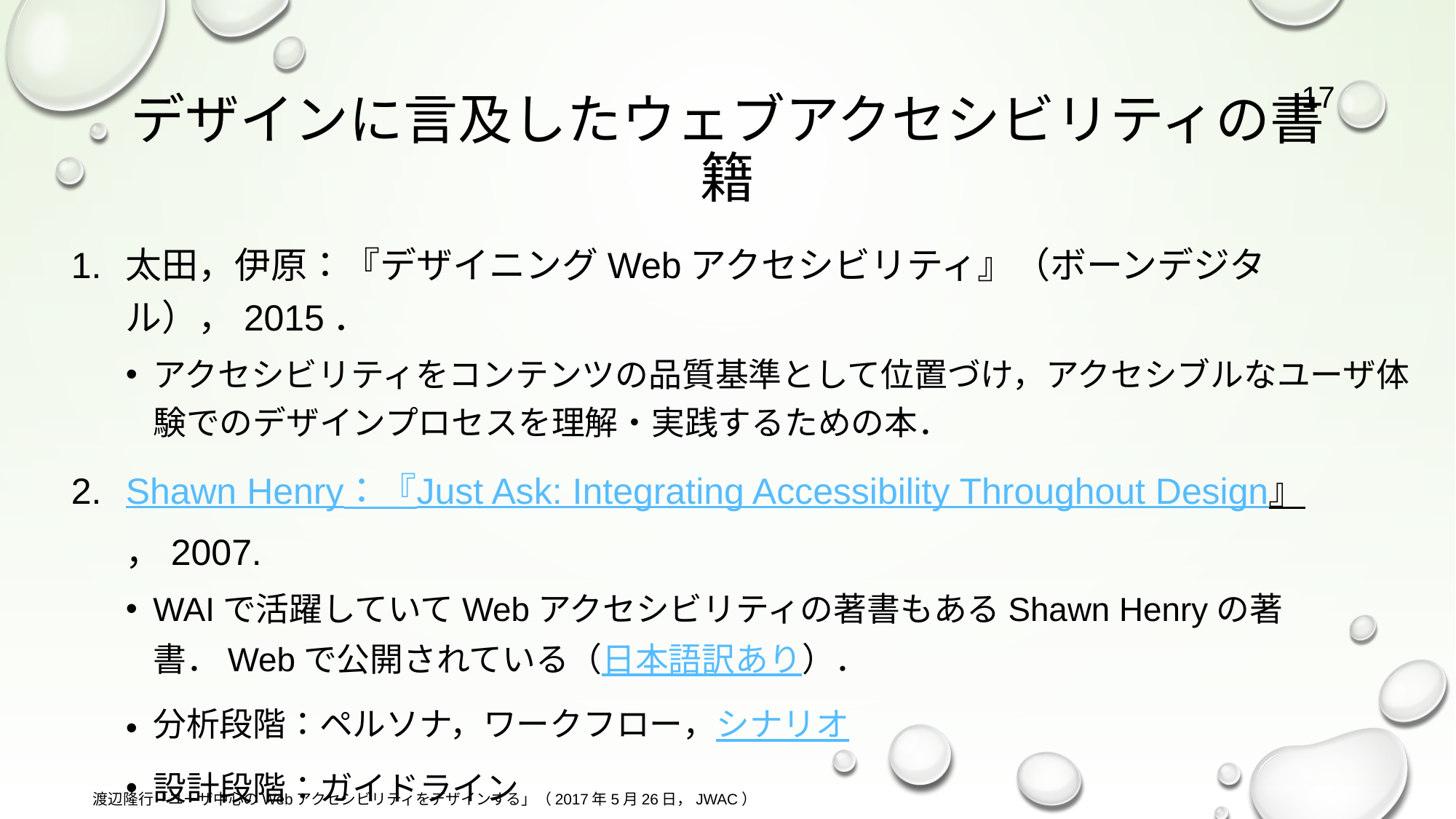

17
# デザインに言及したウェブアクセシビリティの書籍
太田，伊原：『デザイニングWebアクセシビリティ』（ボーンデジタル），2015．
アクセシビリティをコンテンツの品質基準として位置づけ，アクセシブルなユーザ体験でのデザインプロセスを理解・実践するための本．
Shawn Henry：『Just Ask: Integrating Accessibility Throughout Design』，2007.
WAIで活躍していてWebアクセシビリティの著書もあるShawn Henryの著書．Webで公開されている（日本語訳あり）．
分析段階：ペルソナ，ワークフロー，シナリオ
設計段階：ガイドライン
評価段階：専門家による評価，ユーザによる評価

渡辺隆行「ユーザ中心のWebアクセシビリティをデザインする」（2017年5月26日，JWAC）